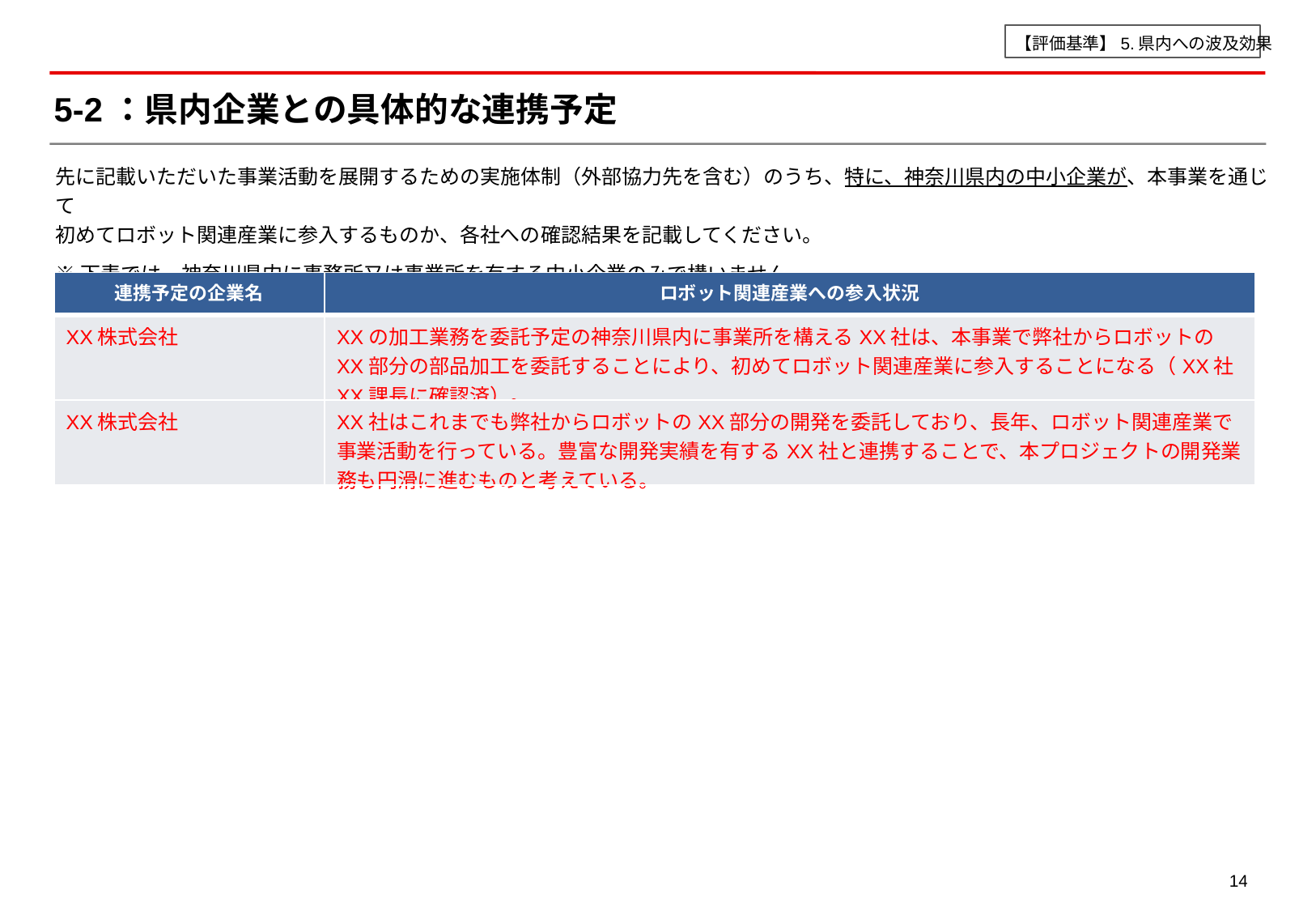

【評価基準】5.県内への波及効果
# 5-2：県内企業との具体的な連携予定
先に記載いただいた事業活動を展開するための実施体制（外部協力先を含む）のうち、特に、神奈川県内の中小企業が、本事業を通じて
初めてロボット関連産業に参入するものか、各社への確認結果を記載してください。
※下表では、神奈川県内に事務所又は事業所を有する中小企業のみで構いません。
| 連携予定の企業名 | ロボット関連産業への参入状況 |
| --- | --- |
| XX株式会社 | XXの加工業務を委託予定の神奈川県内に事業所を構えるXX社は、本事業で弊社からロボットのXX部分の部品加工を委託することにより、初めてロボット関連産業に参入することになる（XX社XX課長に確認済）。 |
| XX株式会社 | XX社はこれまでも弊社からロボットのXX部分の開発を委託しており、長年、ロボット関連産業で事業活動を行っている。豊富な開発実績を有するXX社と連携することで、本プロジェクトの開発業務も円滑に進むものと考えている。 |